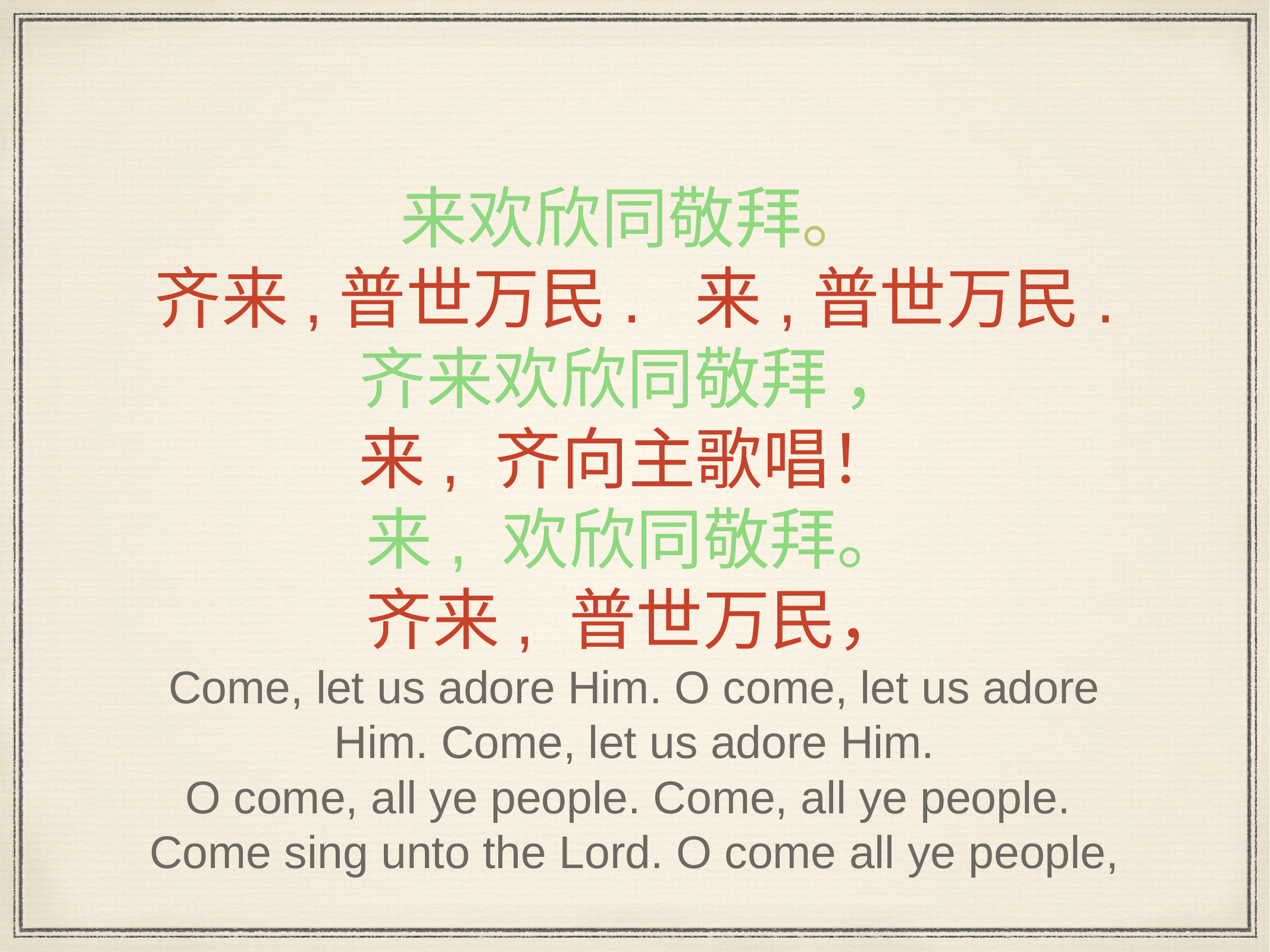

# 来欢欣同敬拜。
齐来,普世万民.  来,普世万民.
齐来欢欣同敬拜 ，
来, 齐向主歌唱！
来, 欢欣同敬拜。
齐来, 普世万民，
Come, let us adore Him. O come, let us adore Him. Come, let us adore Him.
O come, all ye people. Come, all ye people.
Come sing unto the Lord. O come all ye people,